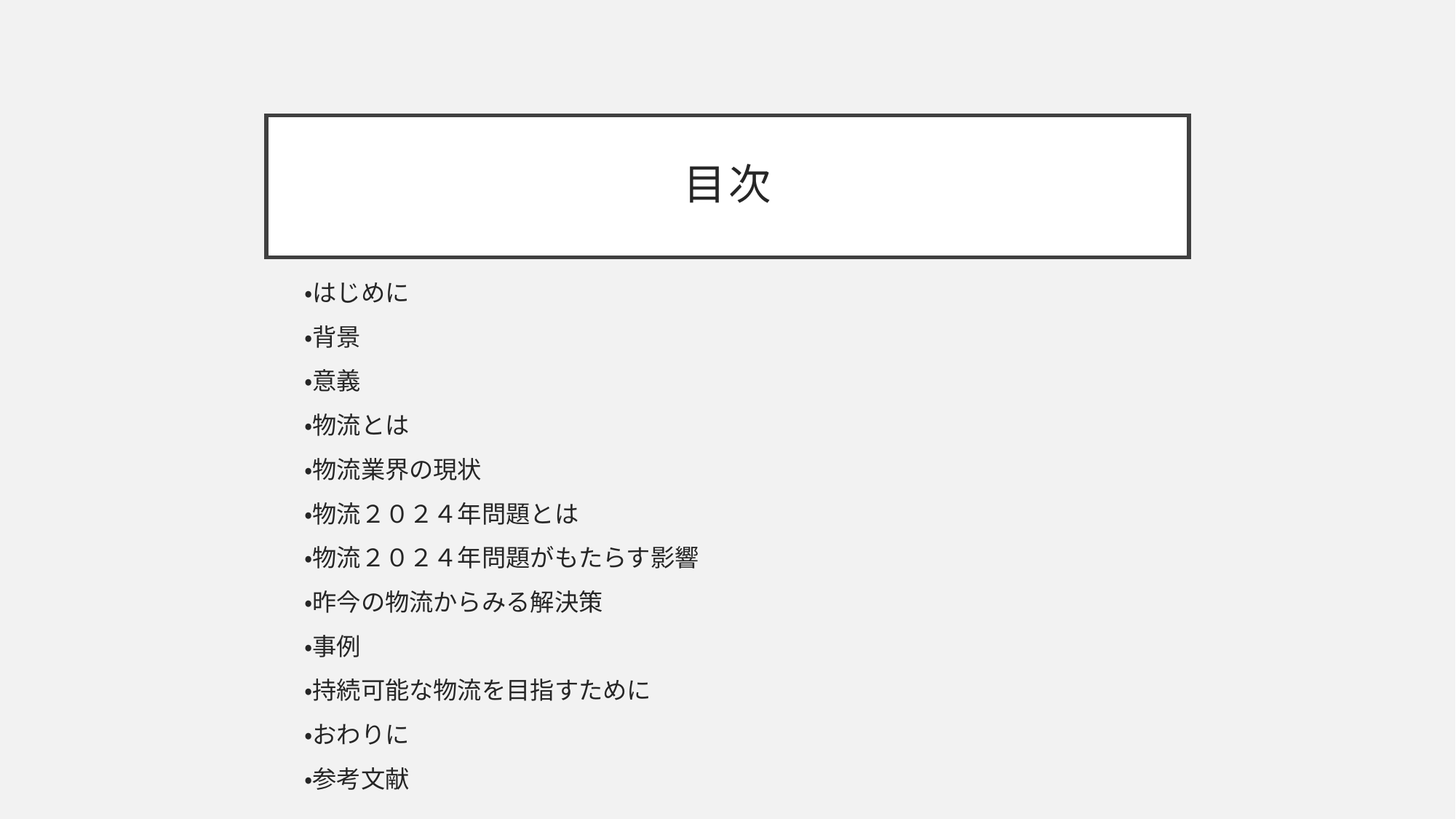

# 目次
・はじめに
・背景
・意義
・物流とは
・物流業界の現状
・物流２０２４年問題とは
・物流２０２４年問題がもたらす影響
・昨今の物流からみる解決策
・事例
・持続可能な物流を目指すために
・おわりに
・参考文献